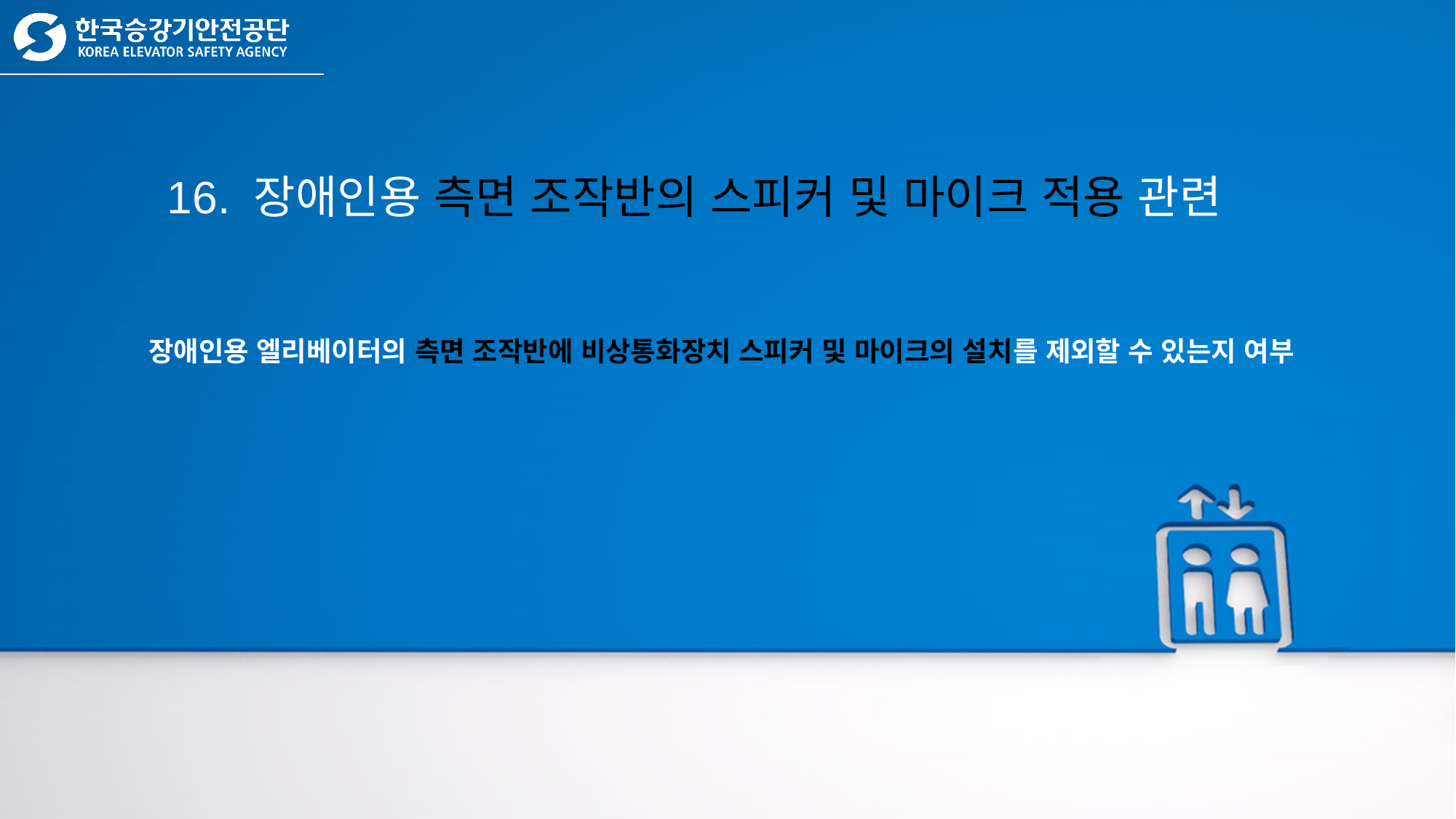

16. 장애인용 측면 조작반의 스피커 및 마이크 적용 관련
장애인용 엘리베이터의 측면 조작반에 비상통화장치 스피커 및 마이크의 설치를 제외할 수 있는지 여부